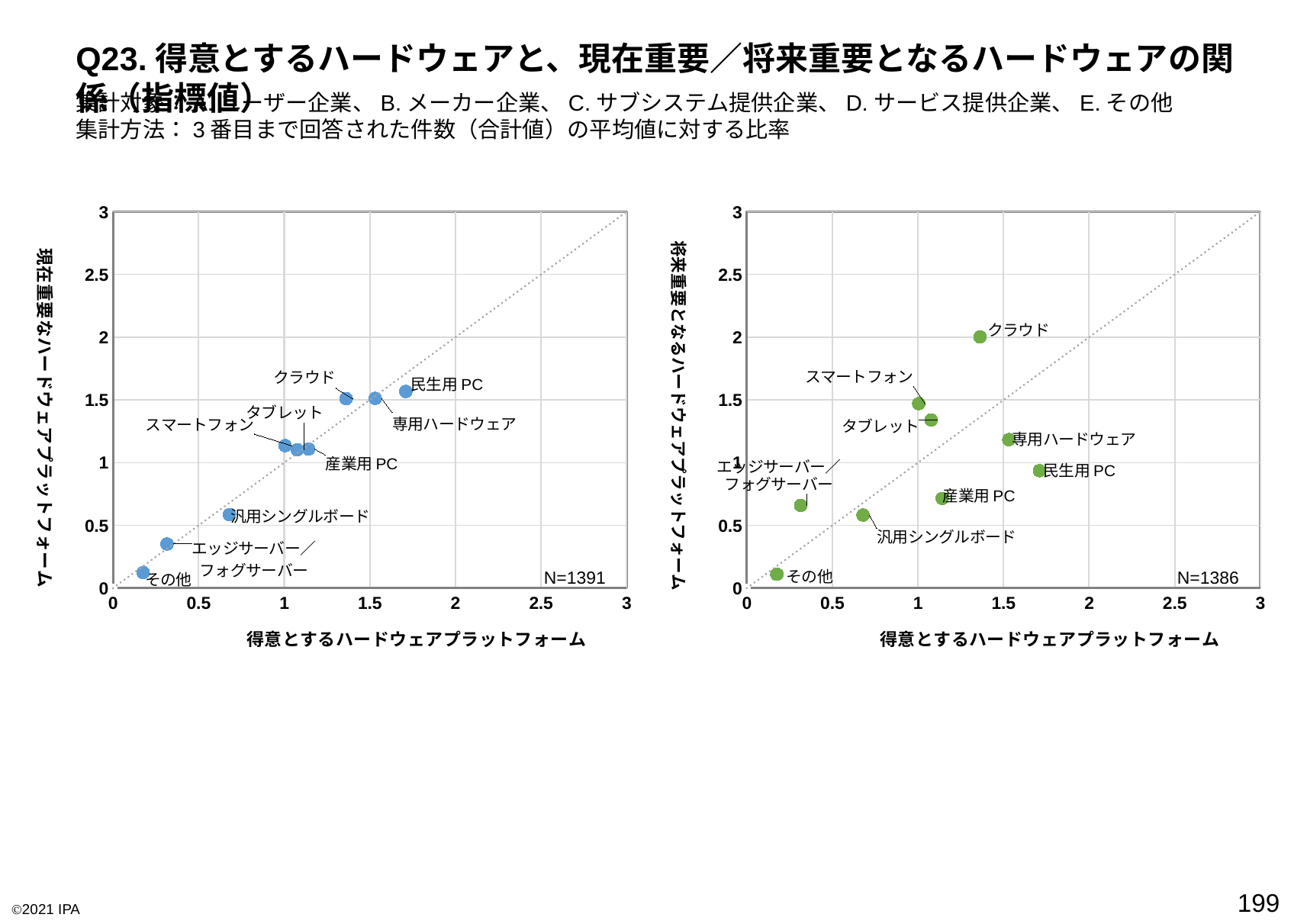

Q23.得意とするハードウェアと、現在重要／将来重要となるハードウェアの関係（指標値）
集計対象：A.ユーザー企業、B.メーカー企業、C.サブシステム提供企業、D.サービス提供企業、E.その他
集計方法：3番目まで回答された件数（合計値）の平均値に対する比率

### Chart

| Category | 専用ハードウェア |  |
|---|---|---|
N=1391

### Chart

| Category | 専用ハードウェア |  |
|---|---|---|
N=1386